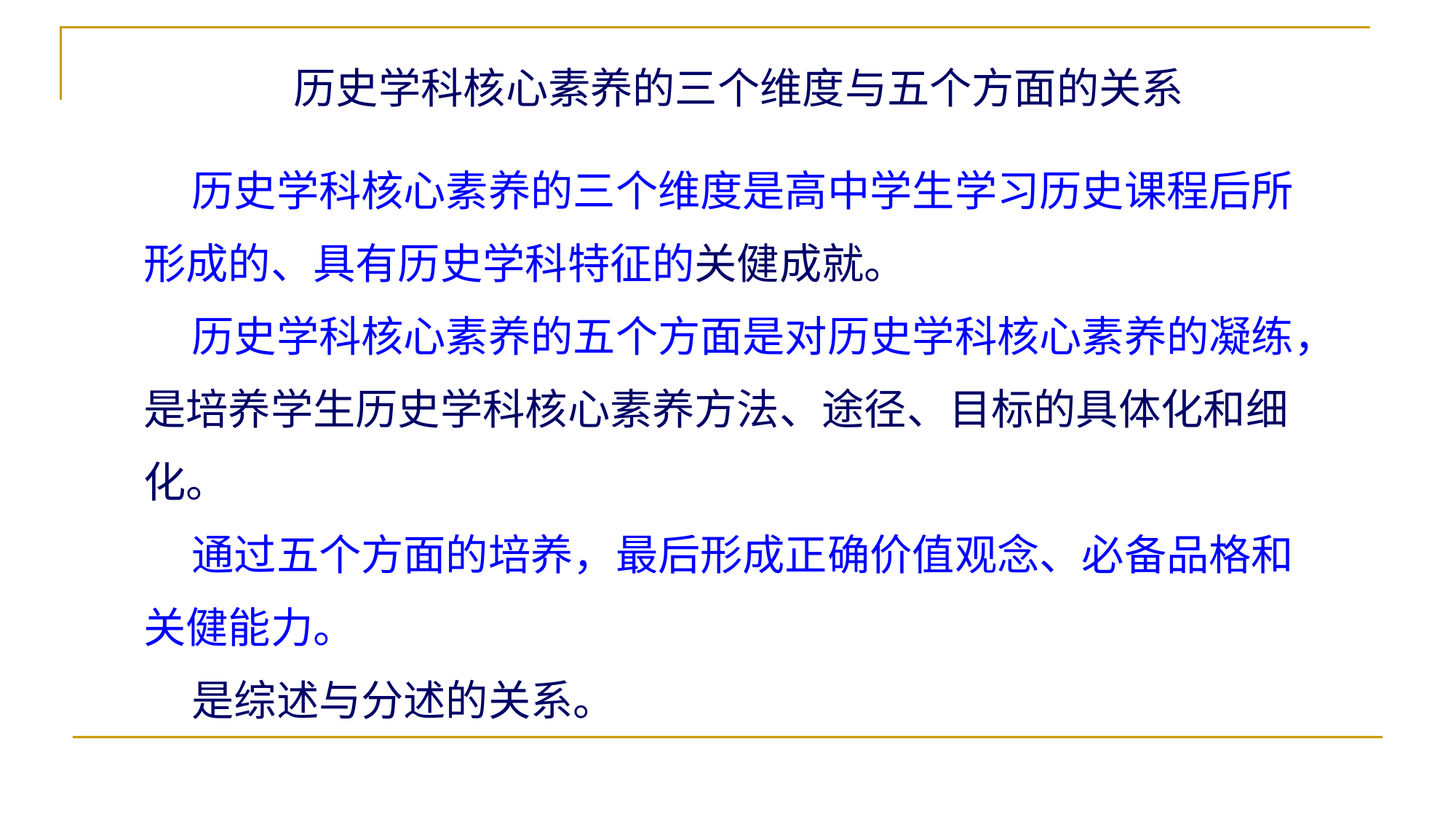

历史学科核心素养的三个维度与五个方面的关系
    历史学科核心素养的三个维度是高中学生学习历史课程后所形成的、具有历史学科特征的关健成就。
    历史学科核心素养的五个方面是对历史学科核心素养的凝练，是培养学生历史学科核心素养方法、途径、目标的具体化和细化。
    通过五个方面的培养，最后形成正确价值观念、必备品格和关健能力。
    是综述与分述的关系。